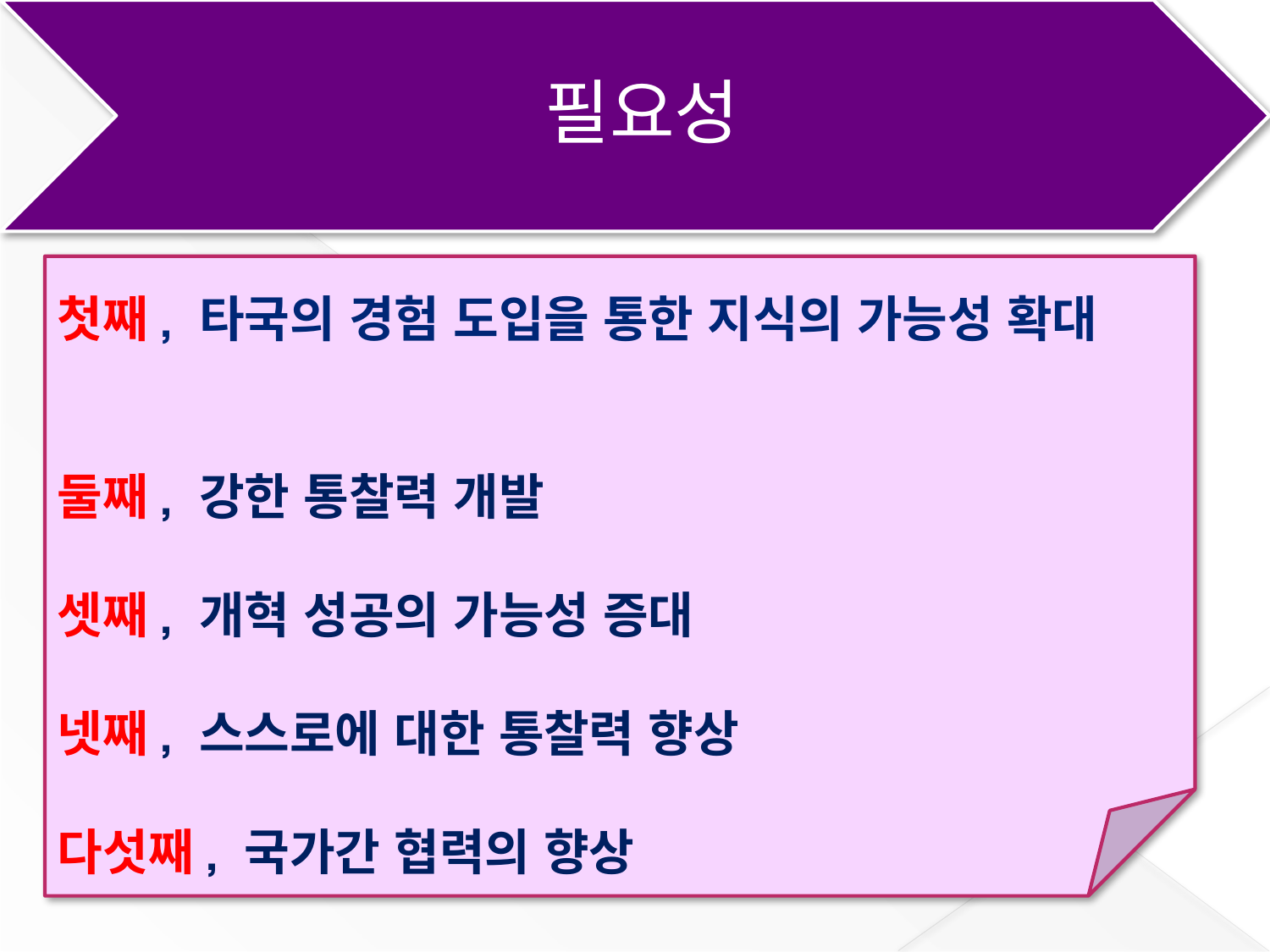

필요성

첫째, 타국의 경험 도입을 통한 지식의 가능성 확대

둘째, 강한 통찰력 개발

셋째, 개혁 성공의 가능성 증대

넷째, 스스로에 대한 통찰력 향상

다섯째, 국가간 협력의 향상